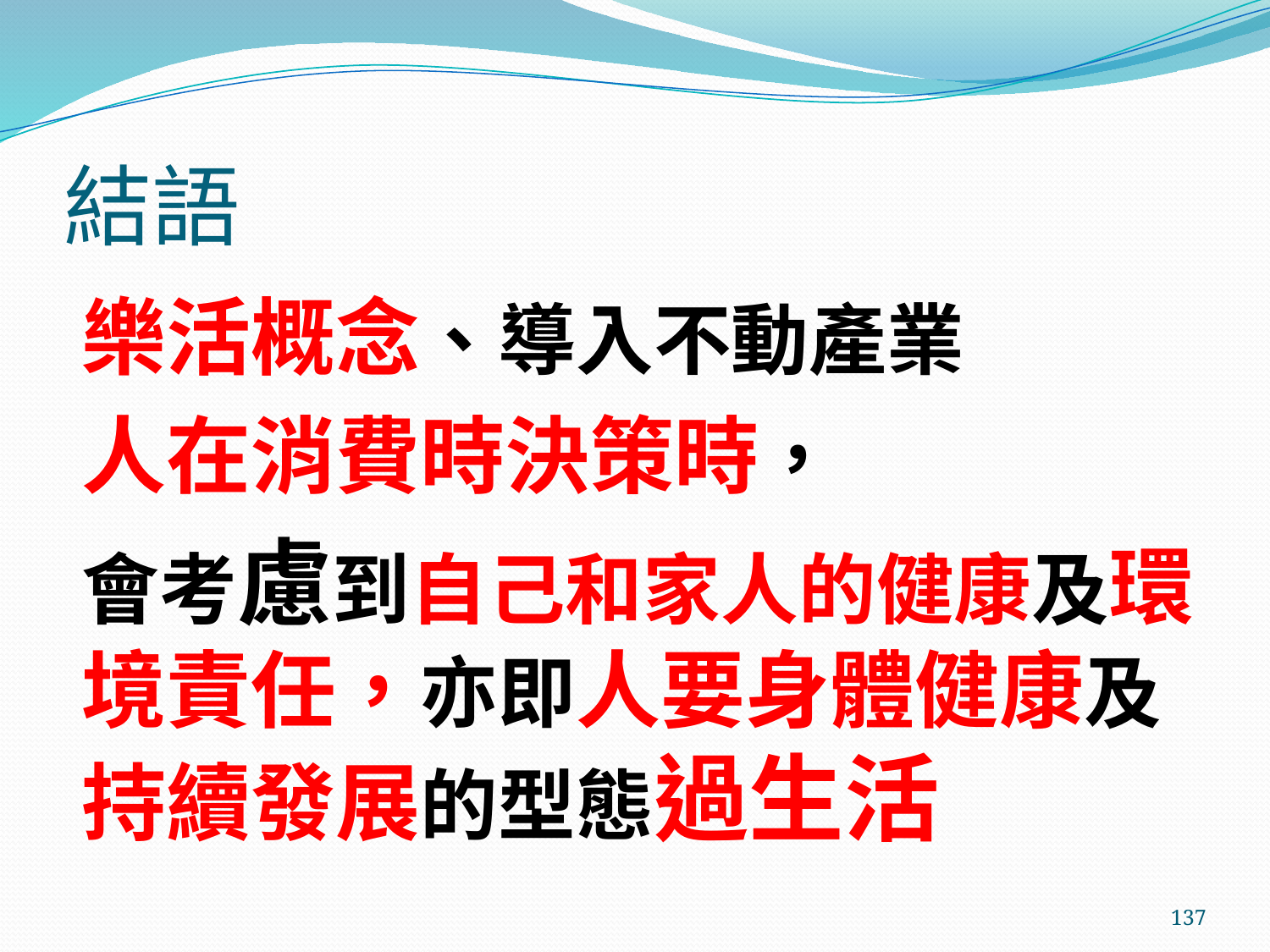

# 結語
樂活概念、導入不動產業
人在消費時決策時，
會考慮到自己和家人的健康及環境責任，亦即人要身體健康及持續發展的型態過生活

137